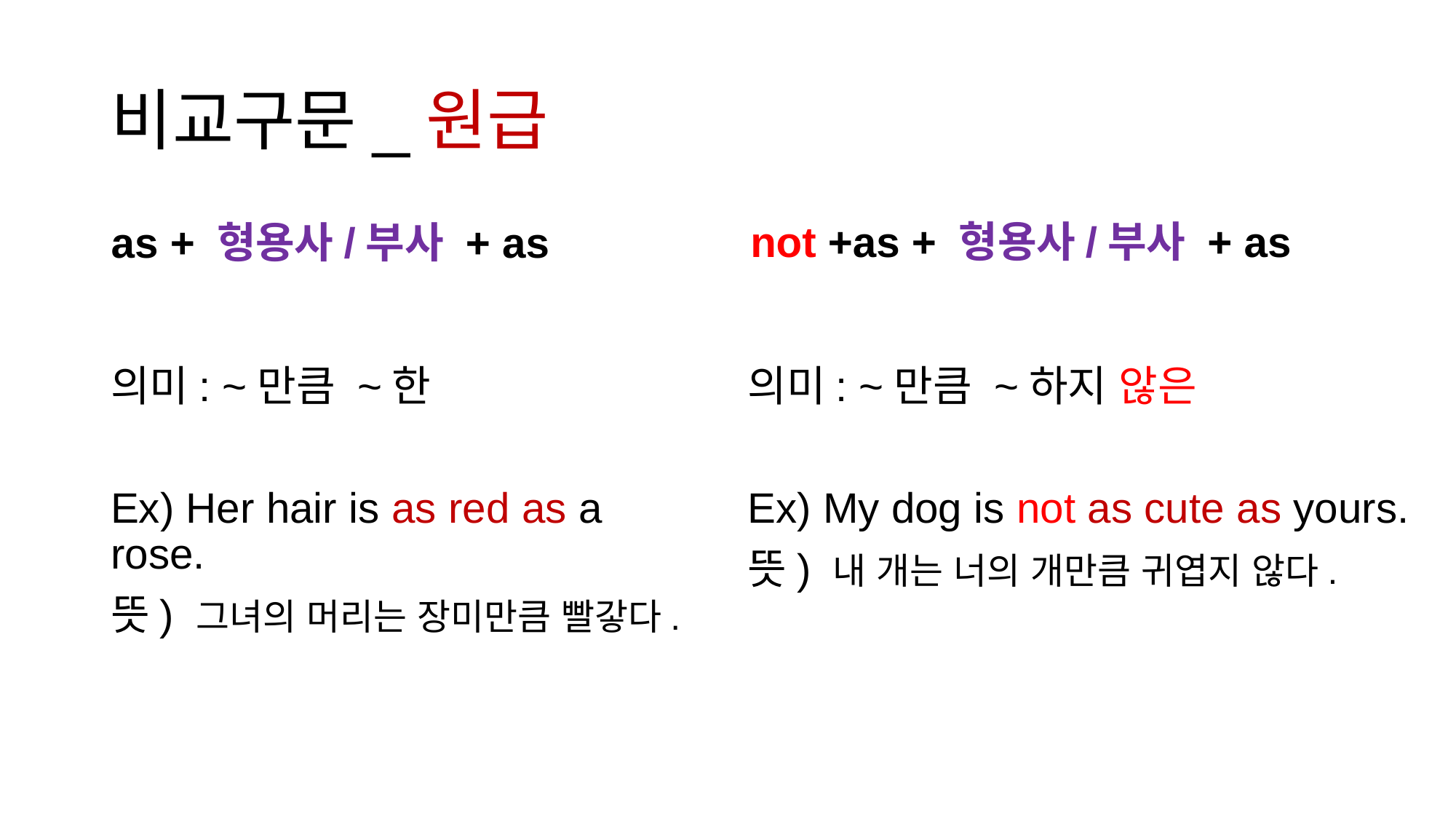

# 비교구문_원급
not +as + 형용사/부사 + as
as + 형용사/부사 + as
의미: ~만큼 ~한

Ex) Her hair is as red as a rose.
뜻) 그녀의 머리는 장미만큼 빨갛다.
의미: ~만큼 ~하지 않은

Ex) My dog is not as cute as yours.
뜻) 내 개는 너의 개만큼 귀엽지 않다.